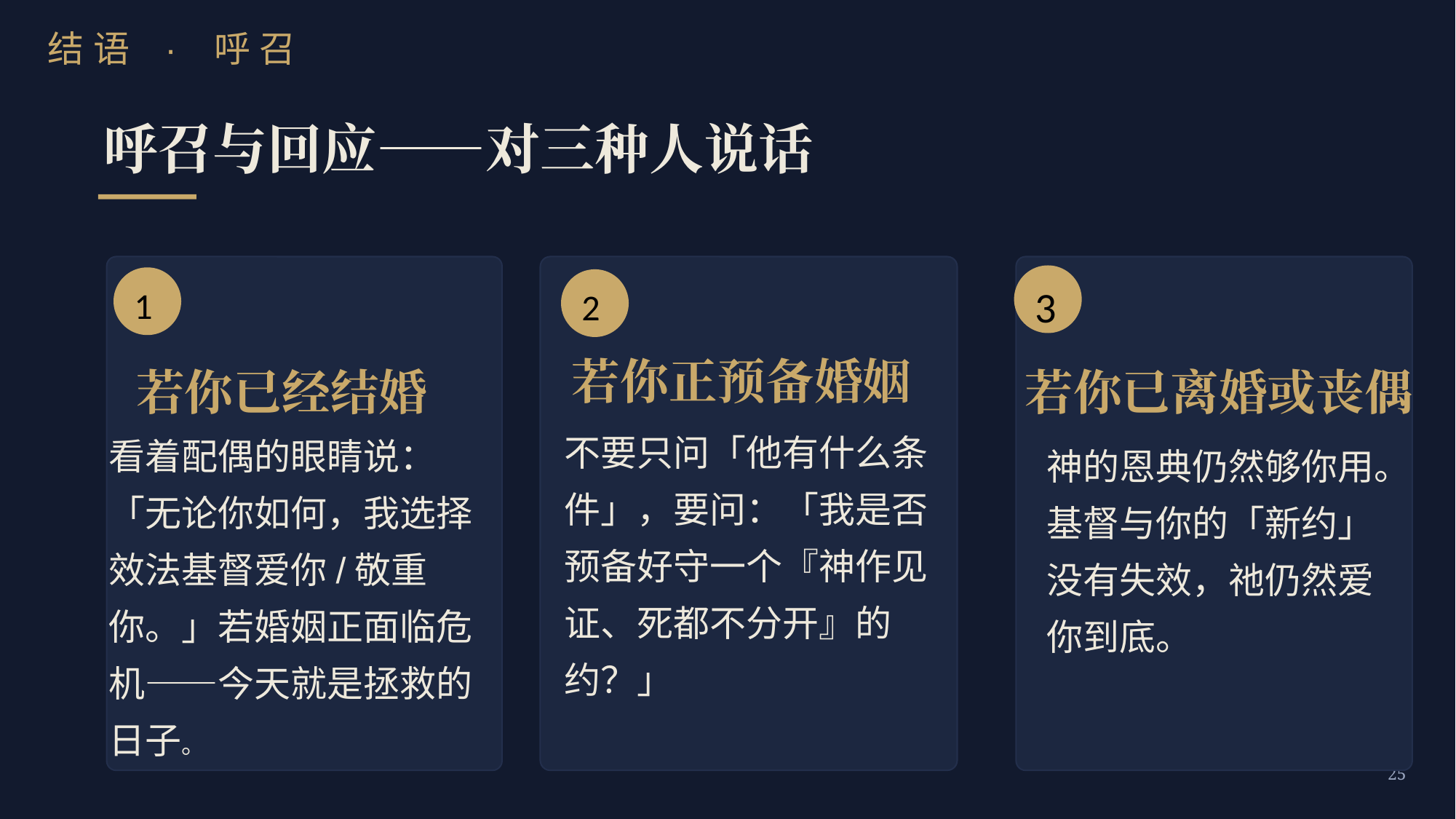

结语 · 呼召
呼召与回应——对三种人说话

3
1
2

若你正预备婚姻
若你已经结婚
若你已离婚或丧偶
不要只问「他有什么条件」，要问：「我是否预备好守一个『神作见证、死都不分开』的约？」
看着配偶的眼睛说：「无论你如何，我选择效法基督爱你/敬重你。」若婚姻正面临危机——今天就是拯救的日子。
神的恩典仍然够你用。基督与你的「新约」没有失效，祂仍然爱你到底。
25